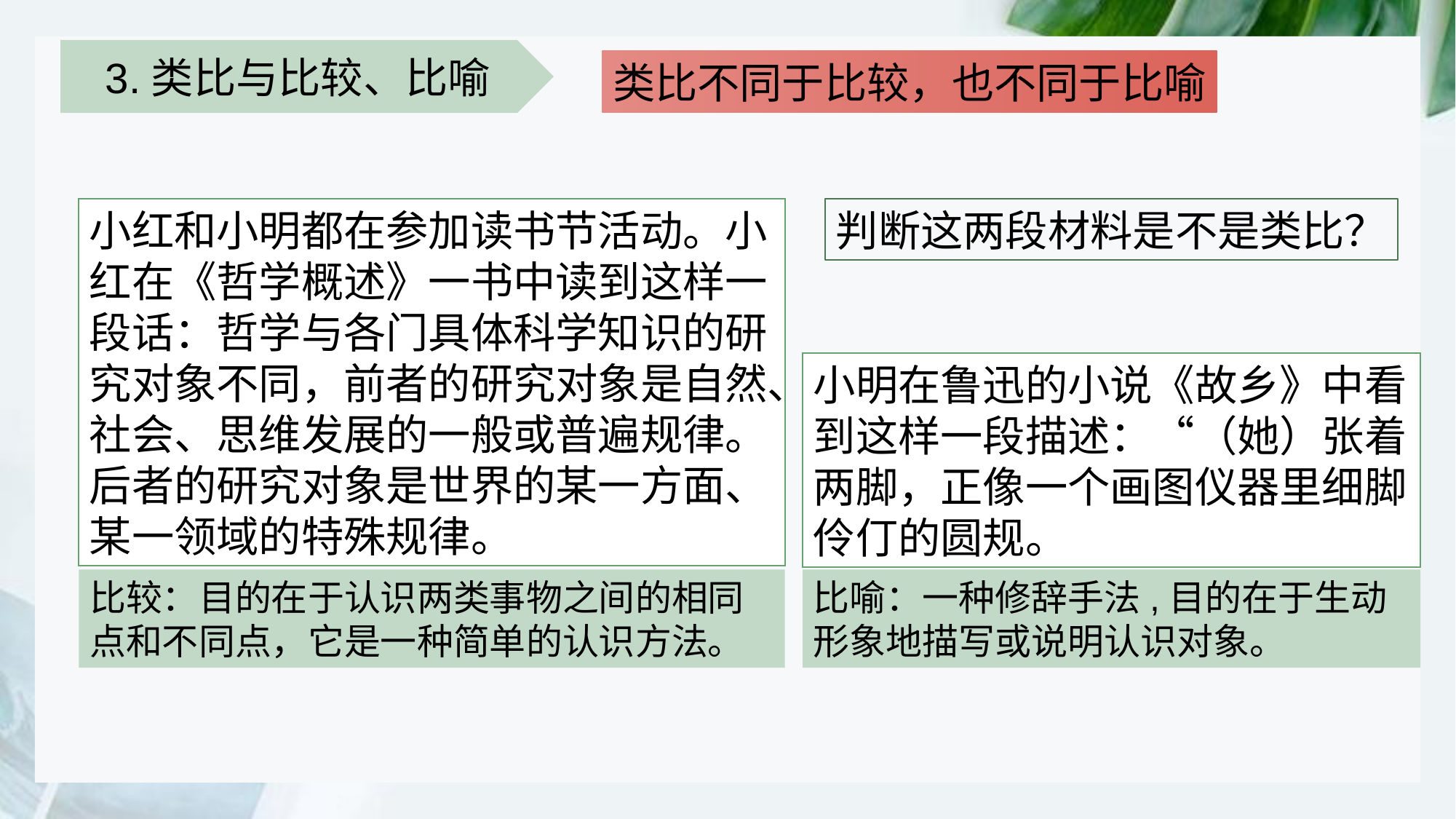

3.类比与比较、比喻
类比不同于比较，也不同于比喻
小红和小明都在参加读书节活动。小红在《哲学概述》一书中读到这样一段话：哲学与各门具体科学知识的研究对象不同，前者的研究对象是自然、社会、思维发展的一般或普遍规律。后者的研究对象是世界的某一方面、某一领域的特殊规律。
判断这两段材料是不是类比？
小明在鲁迅的小说《故乡》中看到这样一段描述：“（她）张着两脚，正像一个画图仪器里细脚伶仃的圆规。
比较：目的在于认识两类事物之间的相同点和不同点，它是一种简单的认识方法。
比喻：一种修辞手法,目的在于生动形象地描写或说明认识对象。